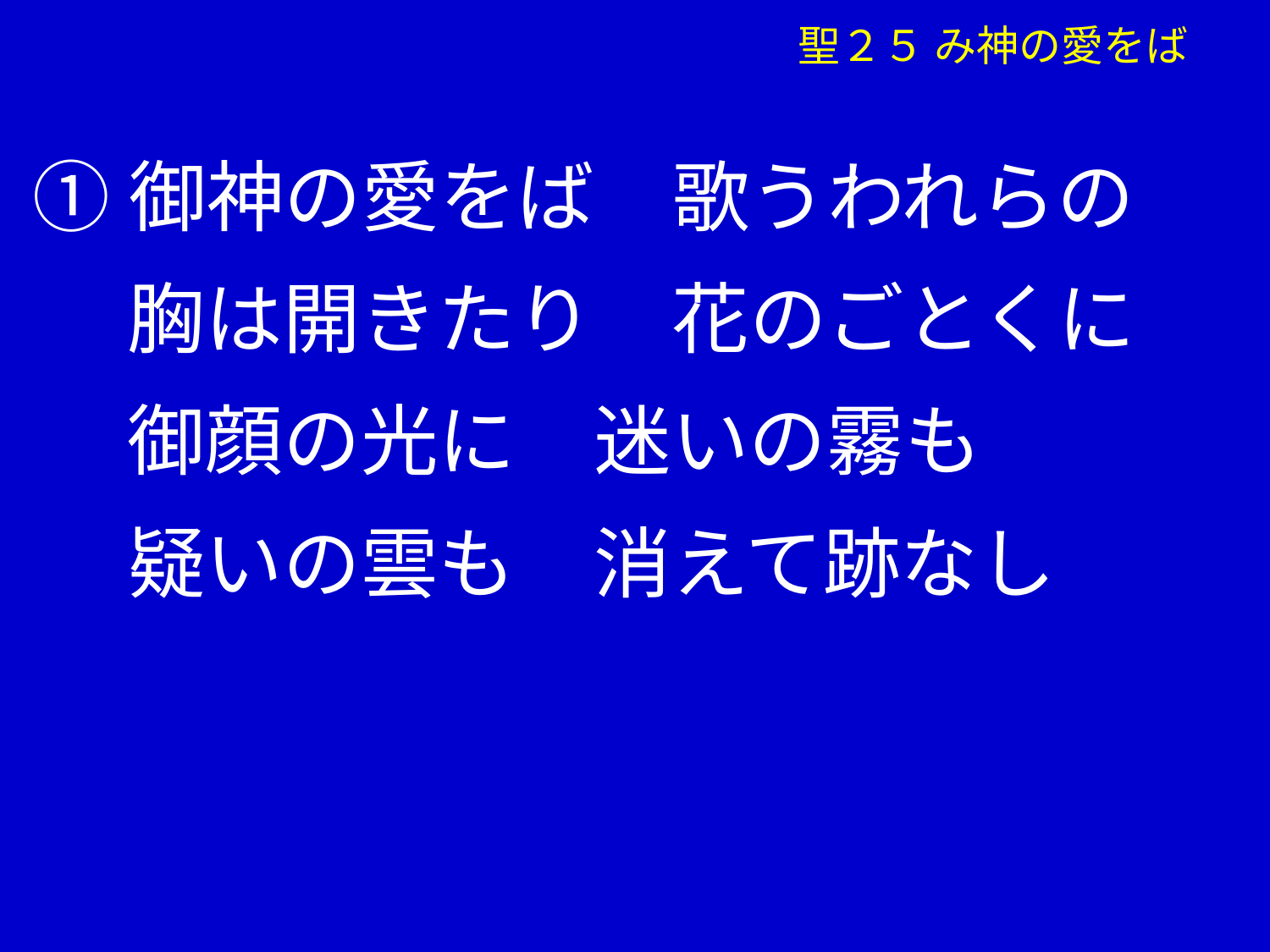

聖２５ み神の愛をば
①御神の愛をば　歌うわれらの
　 胸は開きたり　花のごとくに
　 御顔の光に　迷いの霧も
　 疑いの雲も　消えて跡なし